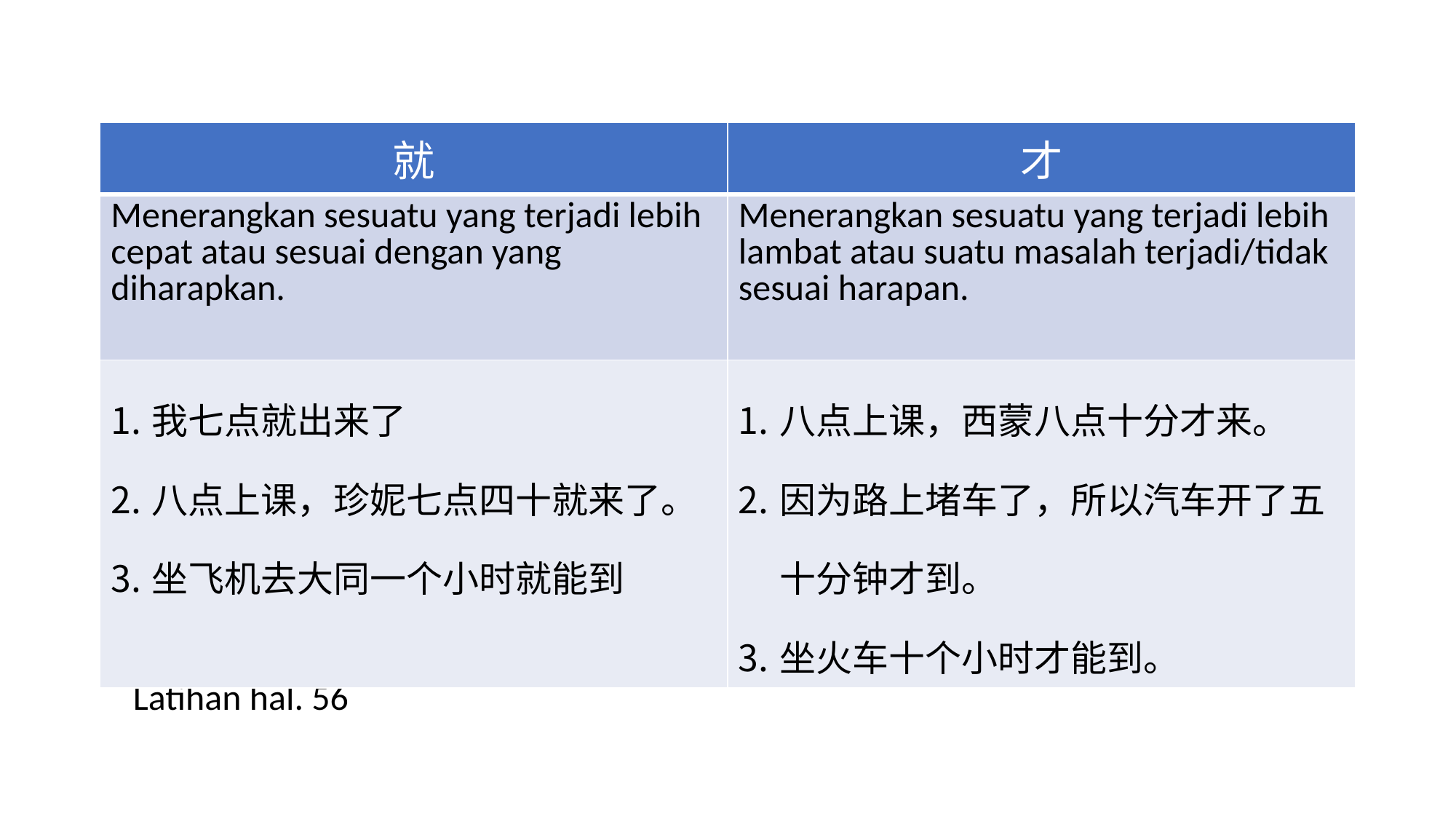

| 就 | 才 |
| --- | --- |
| Menerangkan sesuatu yang terjadi lebih cepat atau sesuai dengan yang diharapkan. | Menerangkan sesuatu yang terjadi lebih lambat atau suatu masalah terjadi/tidak sesuai harapan. |
| 我七点就出来了 八点上课，珍妮七点四十就来了。 坐飞机去大同一个小时就能到 | 八点上课，西蒙八点十分才来。 因为路上堵车了，所以汽车开了五十分钟才到。 坐火车十个小时才能到。 |
Latihan hal. 56